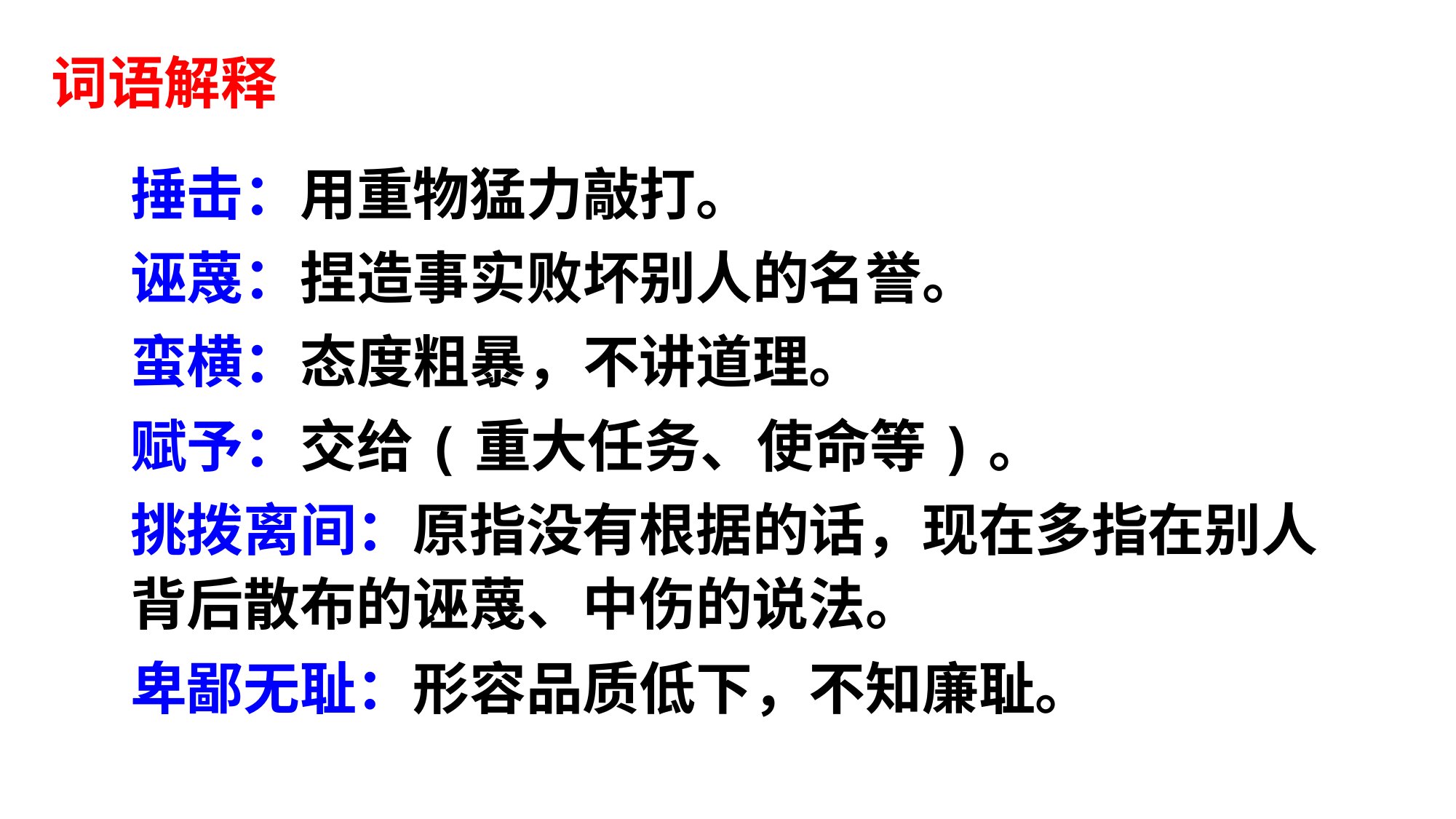

词语解释
捶击：用重物猛力敲打。
诬蔑：捏造事实败坏别人的名誉。
蛮横：态度粗暴，不讲道理。
赋予：交给(重大任务、使命等)。
挑拨离间：原指没有根据的话，现在多指在别人背后散布的诬蔑、中伤的说法。
卑鄙无耻：形容品质低下，不知廉耻。